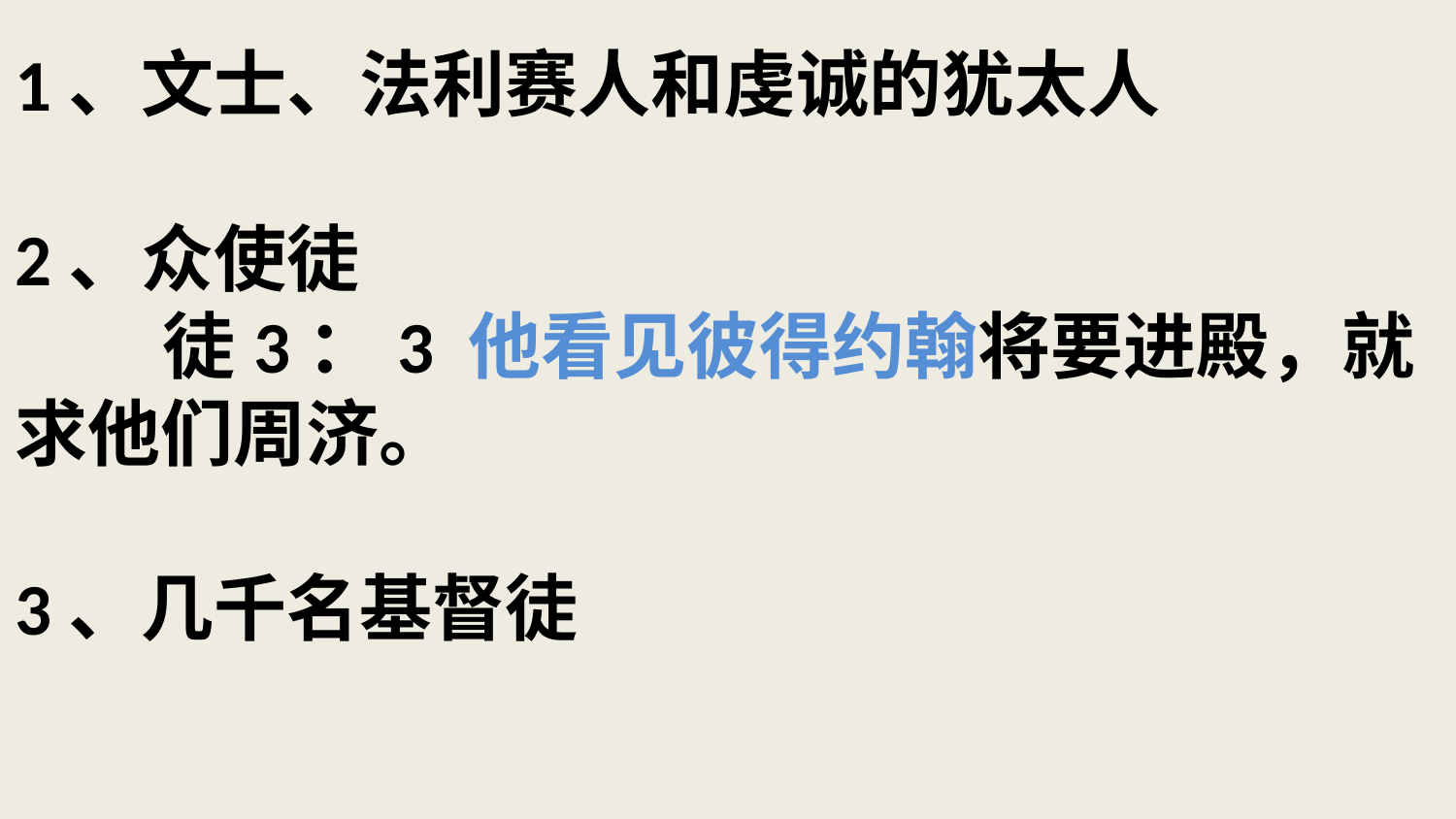

# 1、文士、法利赛人和虔诚的犹太人 2、众使徒 徒3：3 他看见彼得约翰将要进殿，就求他们周济。 3、几千名基督徒